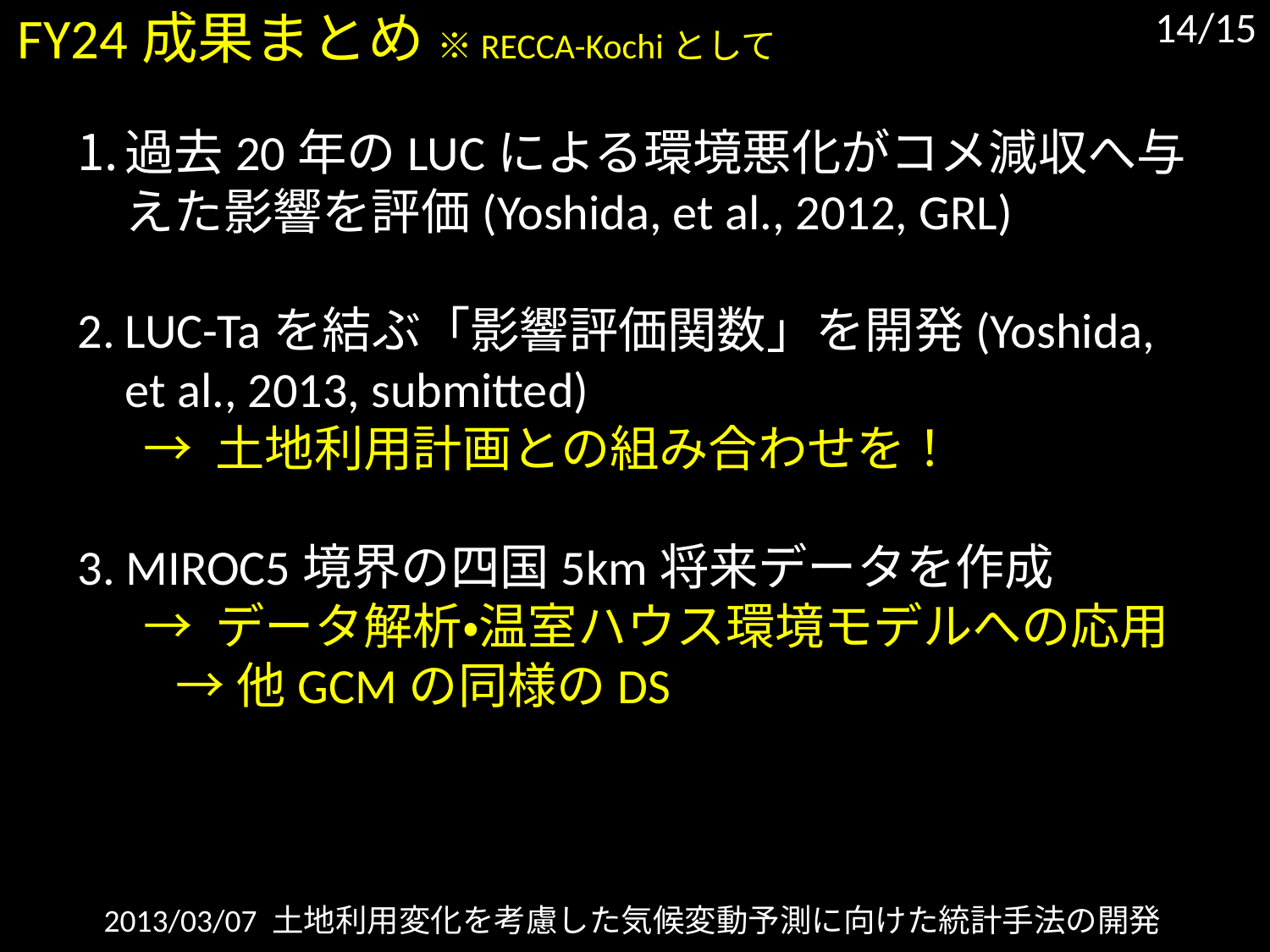

FY24成果まとめ ※RECCA-Kochiとして
過去20年のLUCによる環境悪化がコメ減収へ与えた影響を評価(Yoshida, et al., 2012, GRL)

LUC-Taを結ぶ「影響評価関数」を開発(Yoshida, et al., 2013, submitted)
      → 土地利用計画との組み合わせを！

3. MIROC5境界の四国5km将来データを作成
      → データ解析・温室ハウス環境モデルへの応用
　　→ 他GCMの同様のDS